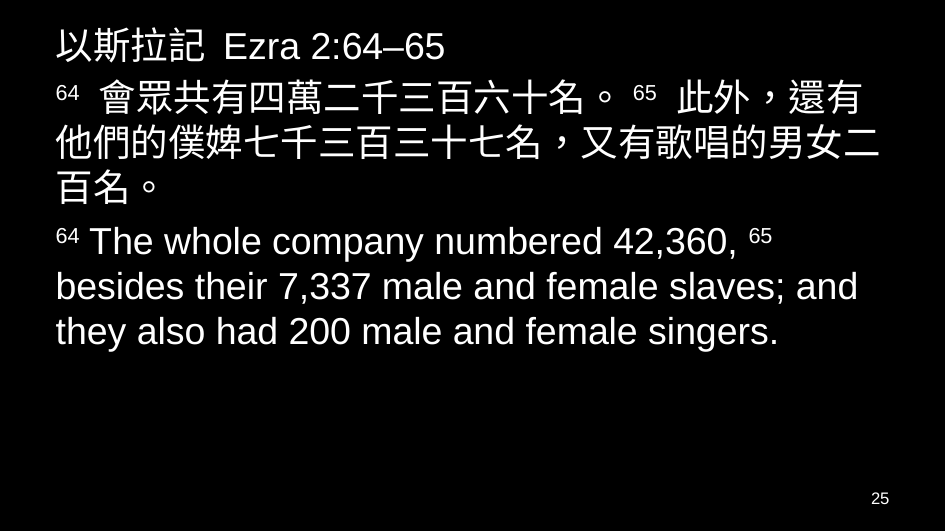

以斯拉記 Ezra 2:64–65
64 會眾共有四萬二千三百六十名。65 此外，還有他們的僕婢七千三百三十七名，又有歌唱的男女二百名。
64 The whole company numbered 42,360, 65 besides their 7,337 male and female slaves; and they also had 200 male and female singers.

25